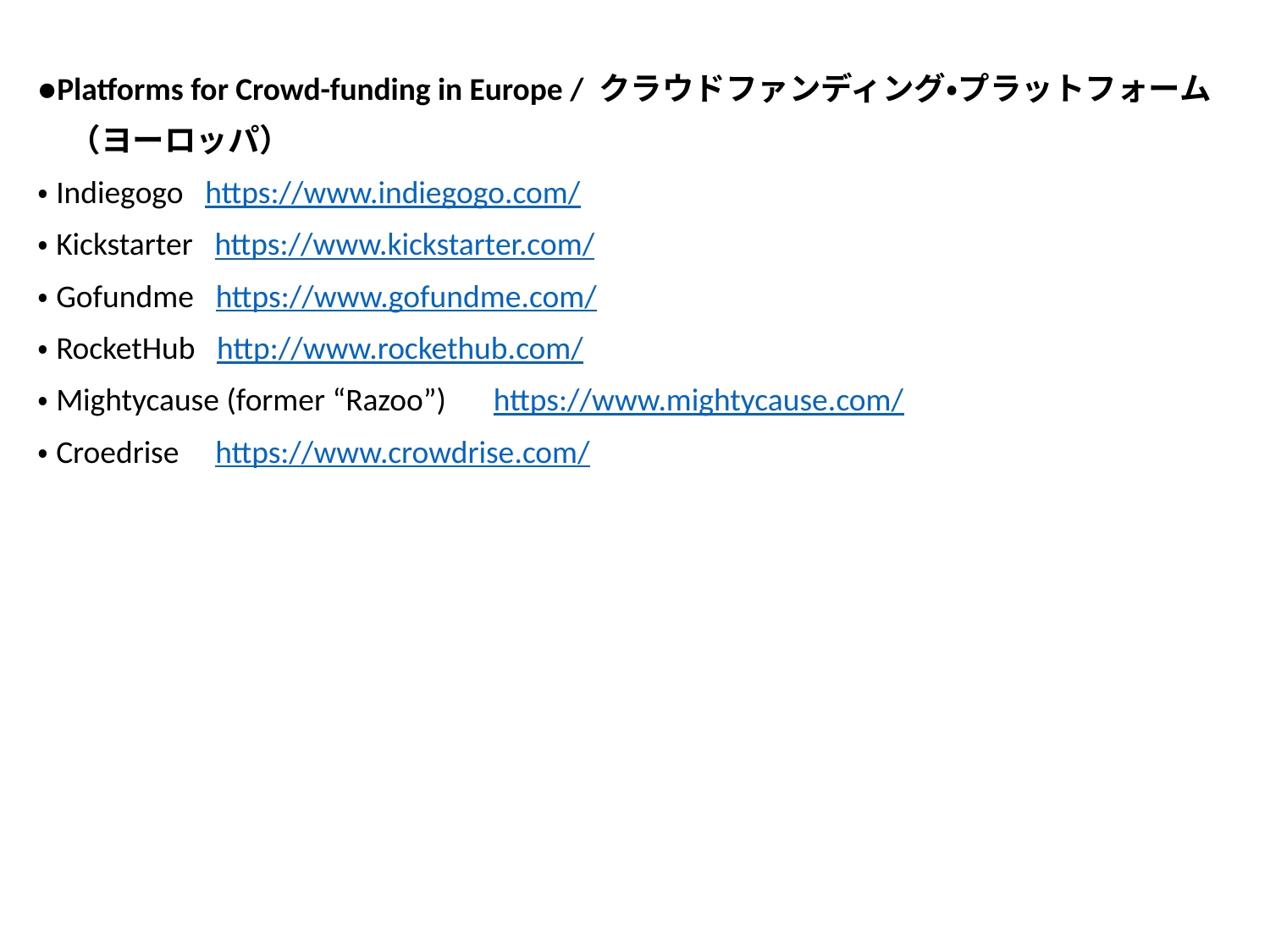

●Platforms for Crowd-funding in Europe / クラウドファンディング・プラットフォーム
　（ヨーロッパ）
・Indiegogo   https://www.indiegogo.com/
・Kickstarter   https://www.kickstarter.com/
・Gofundme   https://www.gofundme.com/
・RocketHub   http://www.rockethub.com/
・Mightycause (former “Razoo”)　https://www.mightycause.com/
・Croedrise     https://www.crowdrise.com/